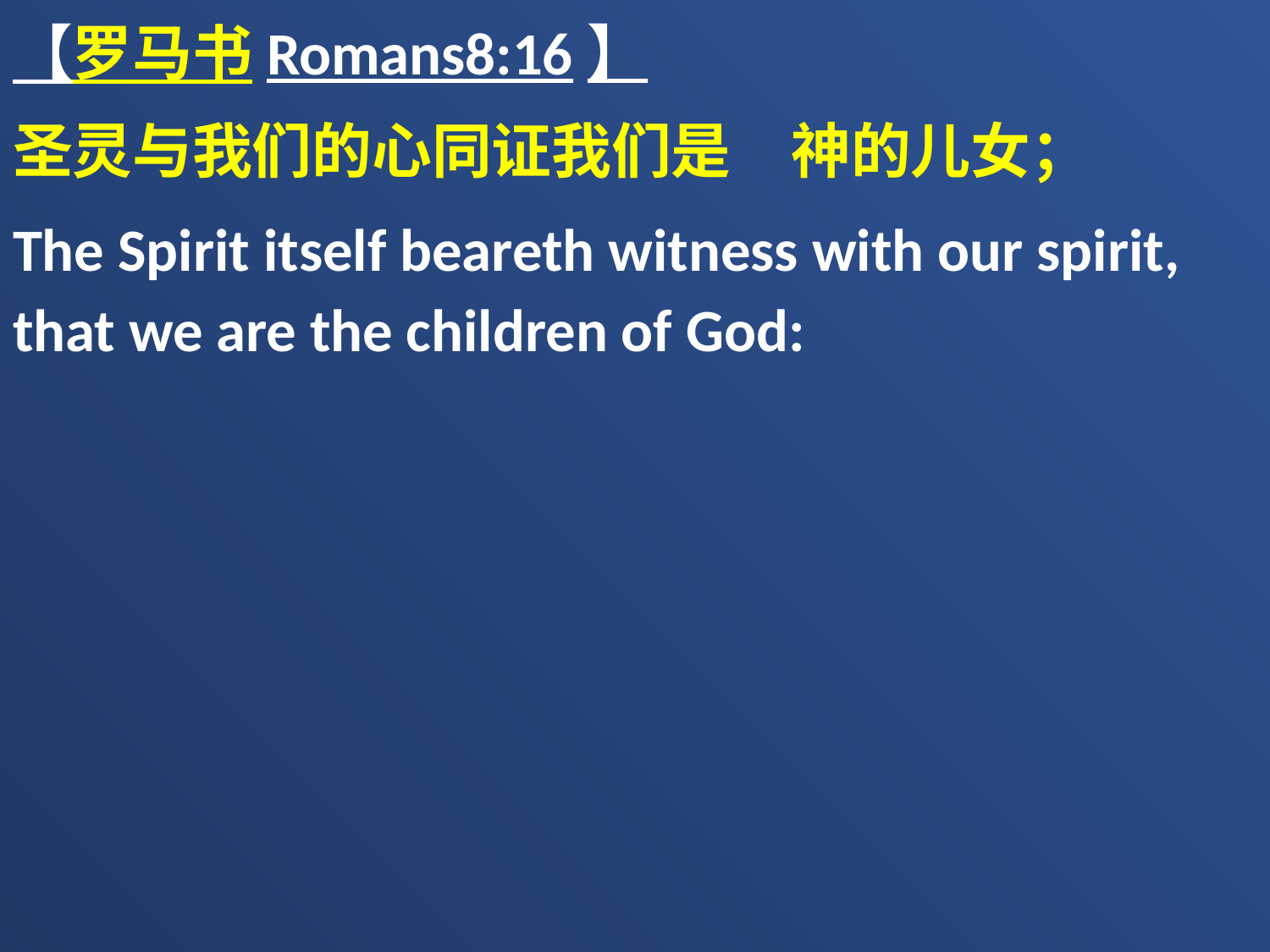

【罗马书Romans8:16】
圣灵与我们的心同证我们是　神的儿女；
The Spirit itself beareth witness with our spirit, that we are the children of God: